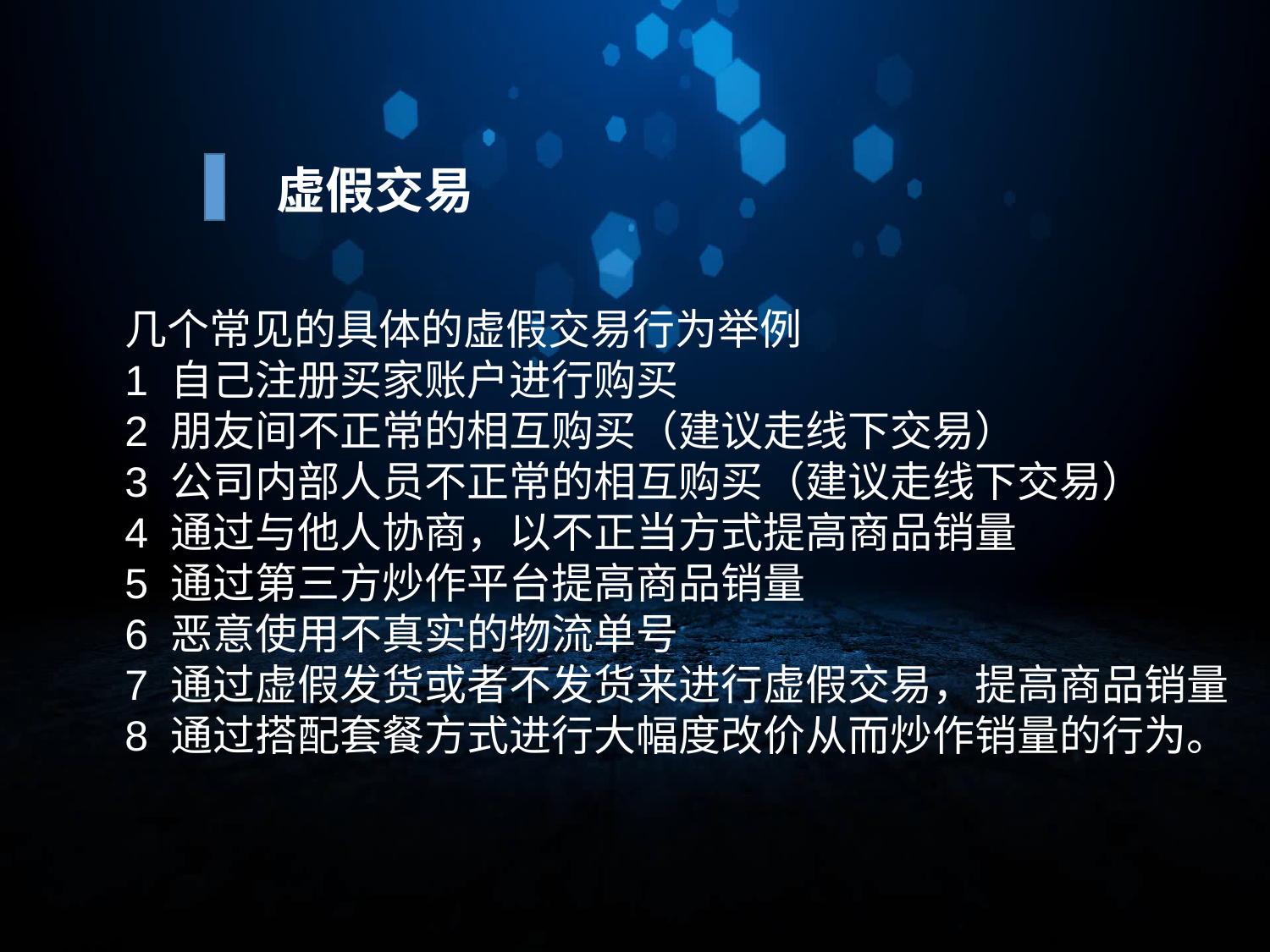

虚假交易

	几个常见的具体的虚假交易行为举例
	1 自己注册买家账户进行购买
	2 朋友间不正常的相互购买（建议走线下交易）
	3 公司内部人员不正常的相互购买（建议走线下交易）
	4 通过与他人协商，以不正当方式提高商品销量
	5 通过第三方炒作平台提高商品销量
	6 恶意使用不真实的物流单号
	7 通过虚假发货或者不发货来进行虚假交易，提高商品销量
	8 通过搭配套餐方式进行大幅度改价从而炒作销量的行为。